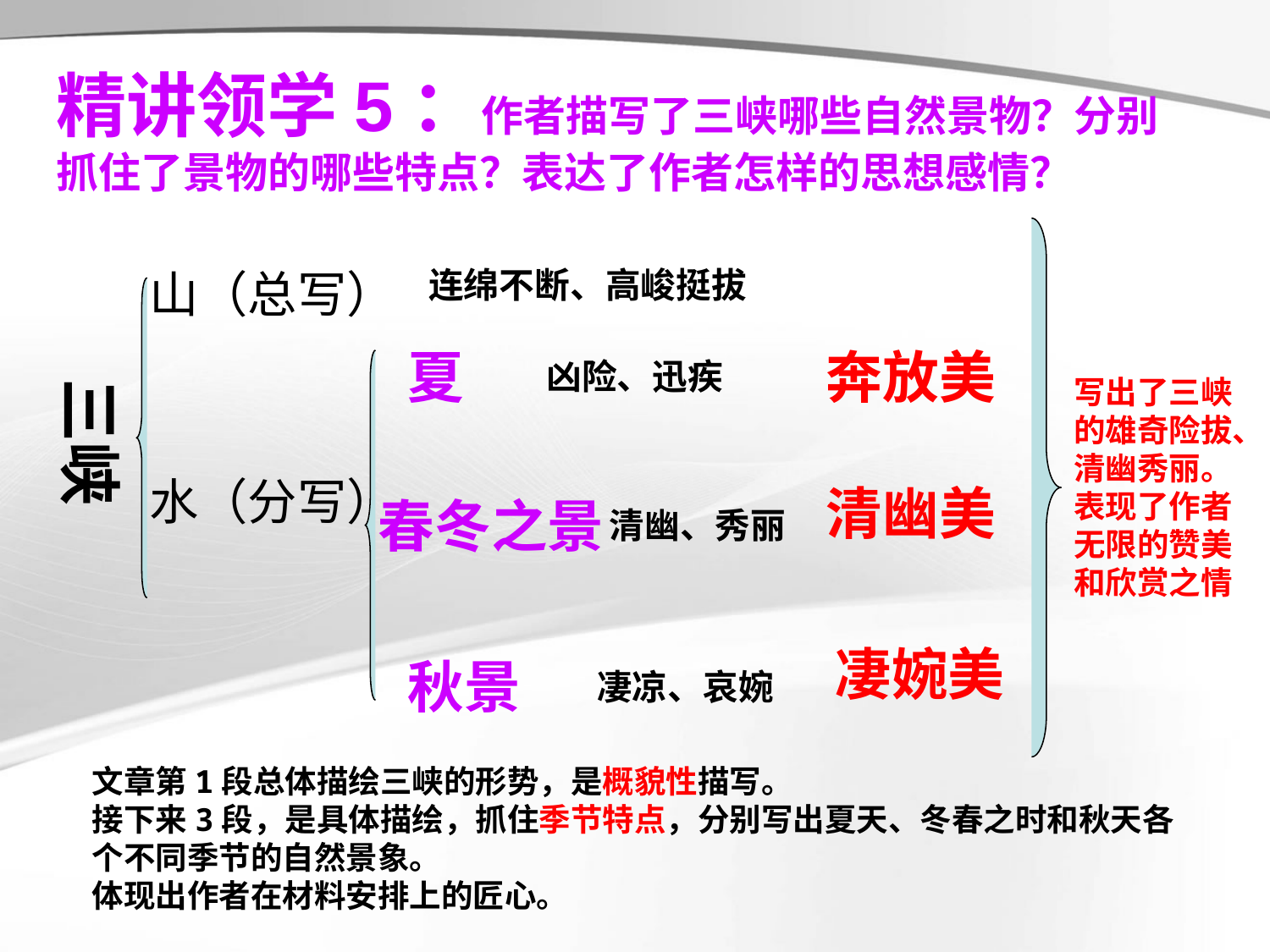

# 精讲领学5：作者描写了三峡哪些自然景物？分别抓住了景物的哪些特点？表达了作者怎样的思想感情？

山（总写）

水（分写）
连绵不断、高峻挺拔

奔放美
夏
凶险、迅疾

三峡
写出了三峡的雄奇险拔、清幽秀丽。表现了作者无限的赞美和欣赏之情
清幽美
春冬之景
清幽、秀丽
凄婉美
秋景
凄凉、哀婉
文章第1段总体描绘三峡的形势，是概貌性描写。
接下来3段，是具体描绘，抓住季节特点，分别写出夏天、冬春之时和秋天各个不同季节的自然景象。
体现出作者在材料安排上的匠心。